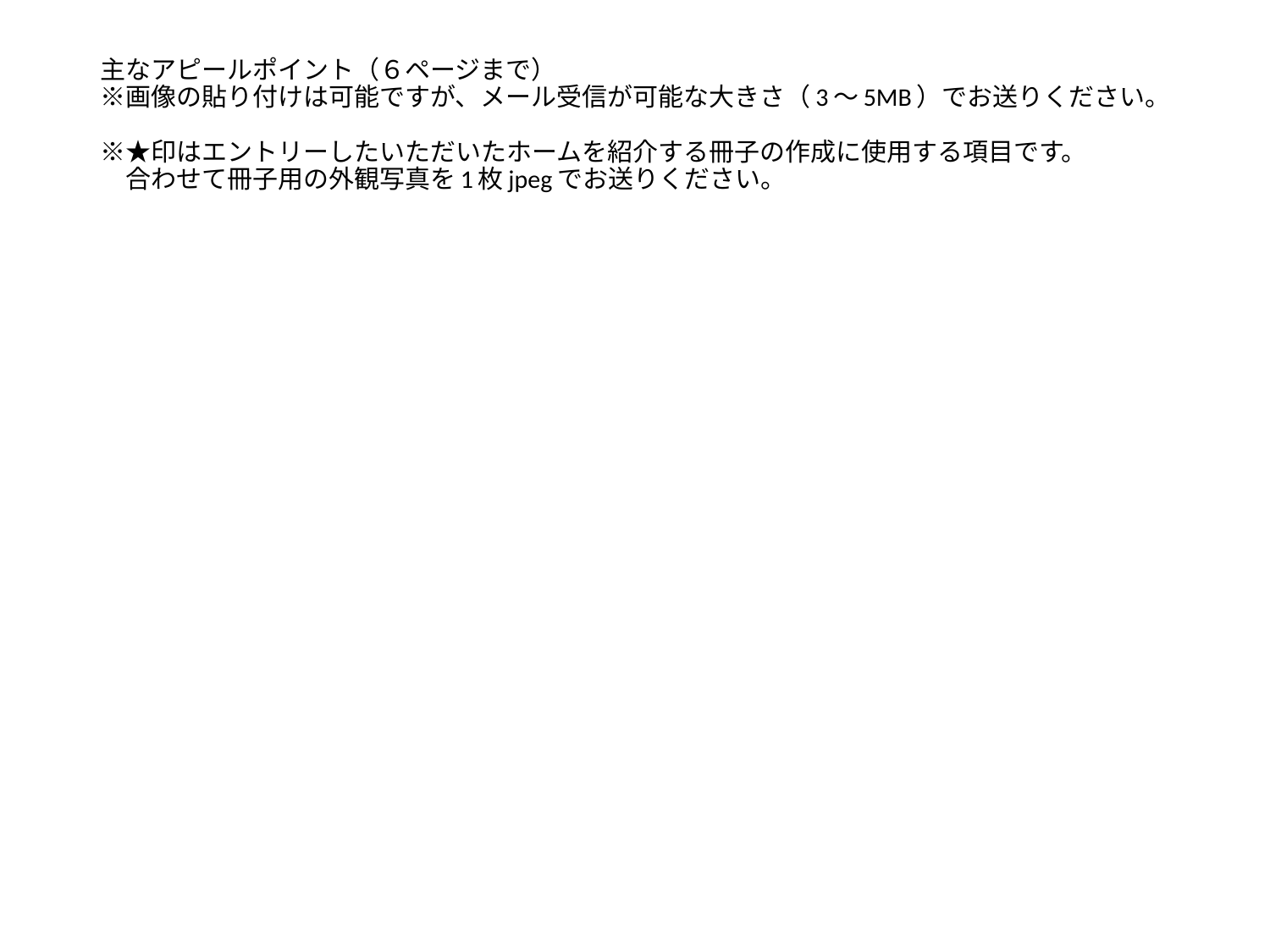

# 主なアピールポイント（６ページまで） ※画像の貼り付けは可能ですが、メール受信が可能な大きさ（3～5MB）でお送りください。 ※★印はエントリーしたいただいたホームを紹介する冊子の作成に使用する項目です。 　合わせて冊子用の外観写真を1枚jpegでお送りください。